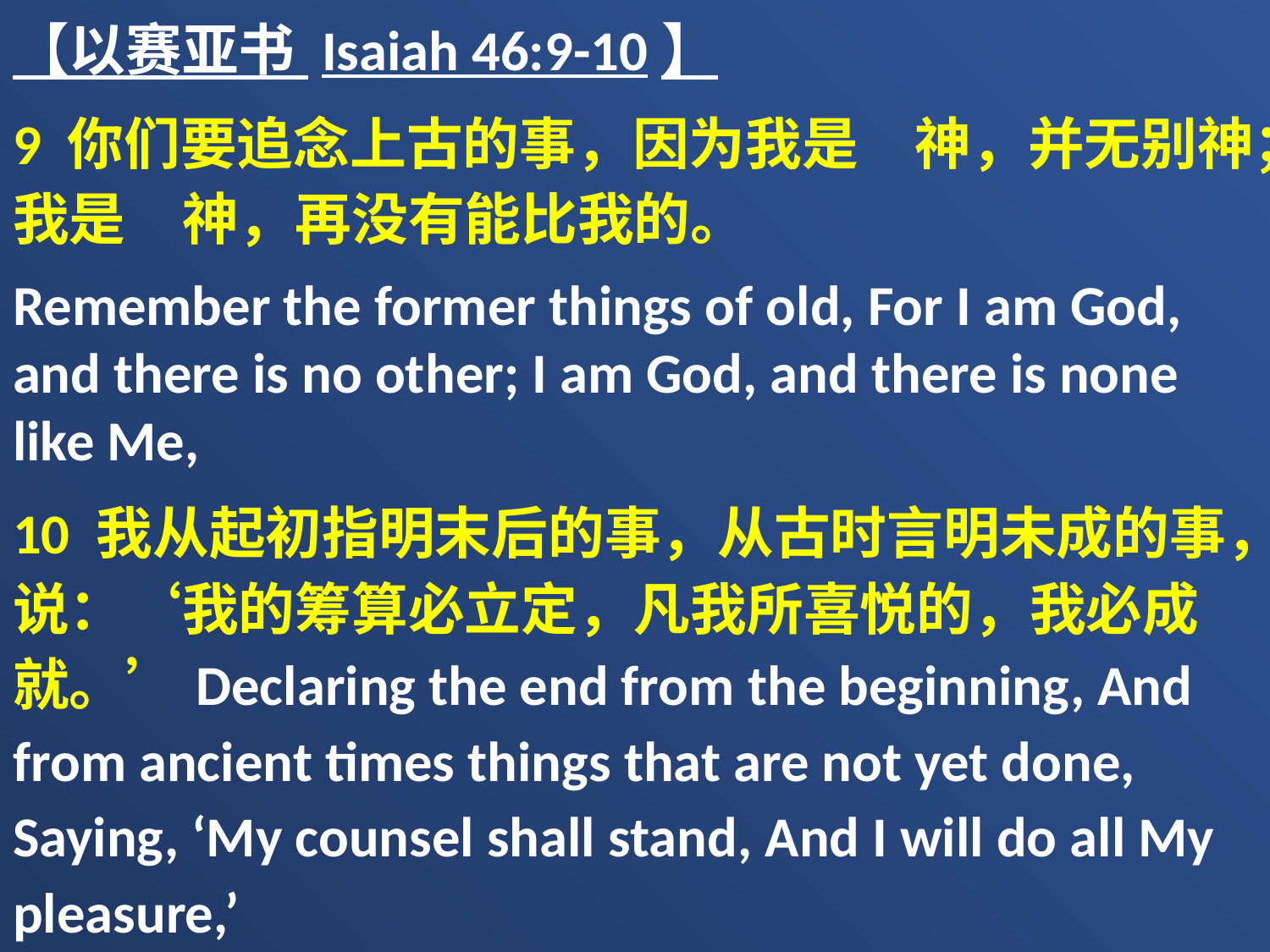

【以赛亚书 Isaiah 46:9-10】
9 你们要追念上古的事，因为我是　神，并无别神；我是　神，再没有能比我的。
Remember the former things of old, For I am God, and there is no other; I am God, and there is none like Me,
10 我从起初指明末后的事，从古时言明未成的事，说：‘我的筹算必立定，凡我所喜悦的，我必成就。’Declaring the end from the beginning, And from ancient times things that are not yet done, Saying, ‘My counsel shall stand, And I will do all My pleasure,’